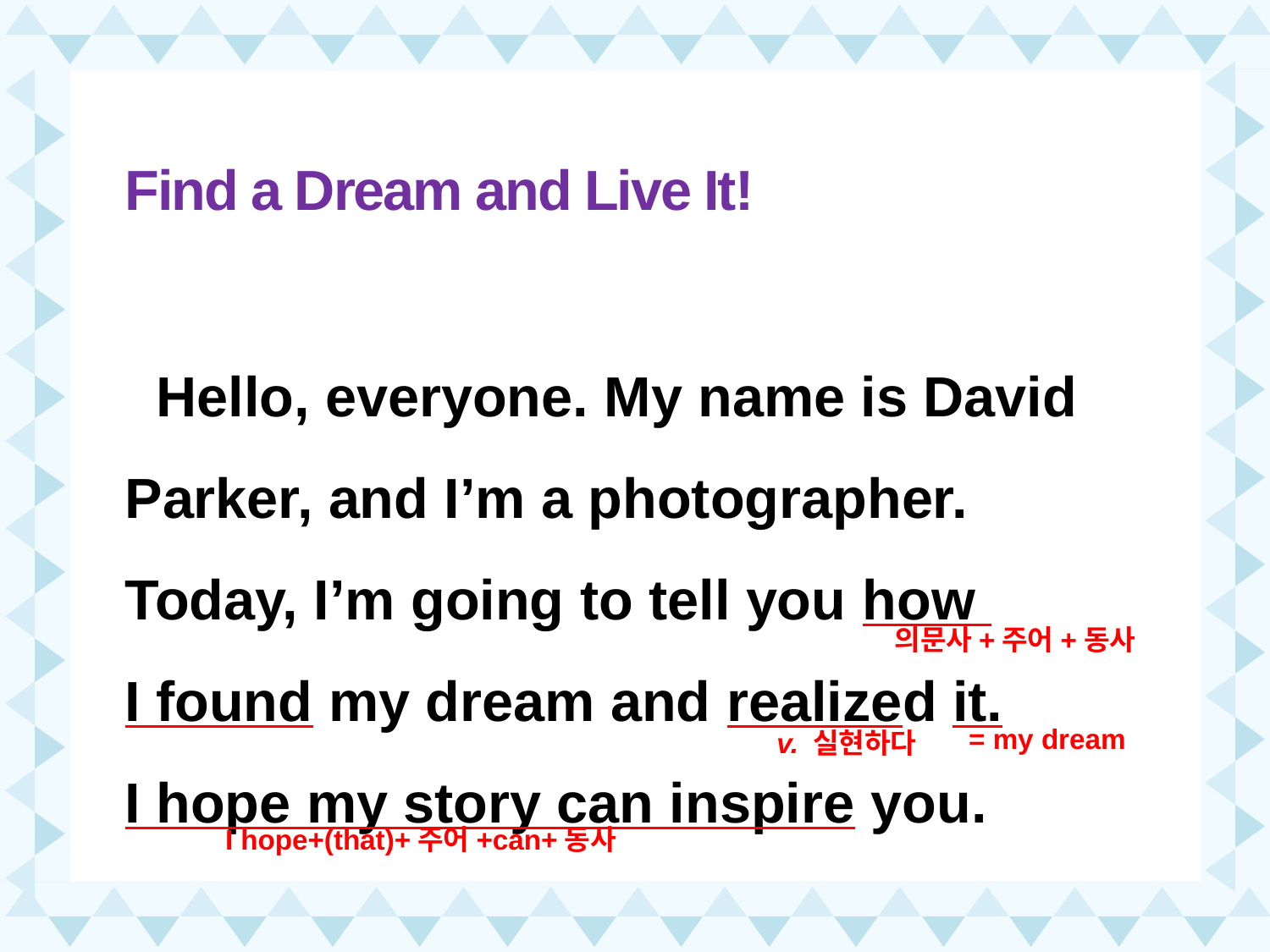

Find a Dream and Live It!

  Hello, everyone. My name is David Parker, and I’m a photographer.
Today, I’m going to tell you how
I found my dream and realized it.
I hope my story can inspire you.
의문사+주어+동사
= my dream
v. 실현하다
 I hope+(that)+주어+can+동사